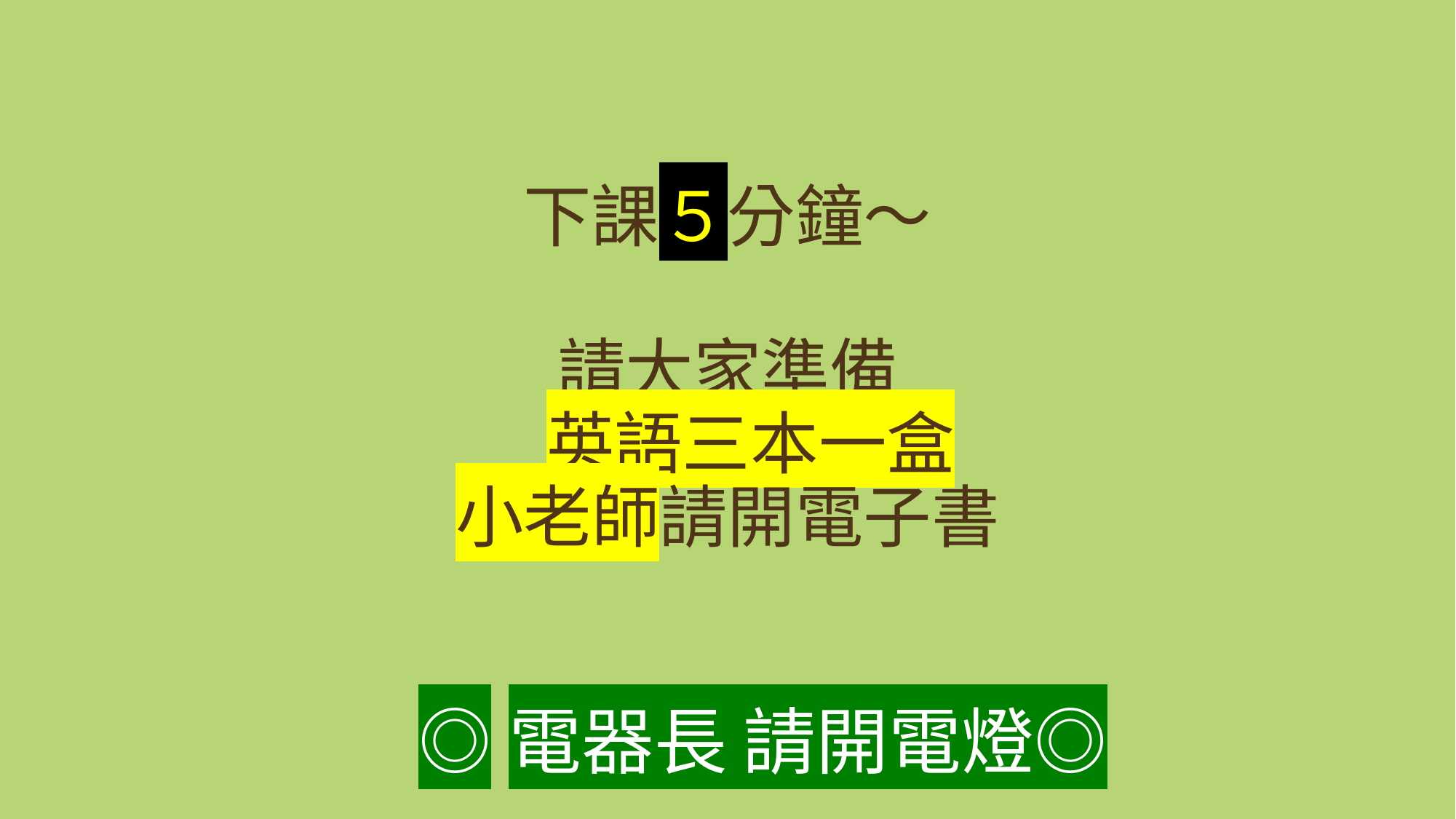

# 下課５分鐘～ 請大家準備 英語三本一盒 小老師請開電子書
◎電器長 請開電燈◎